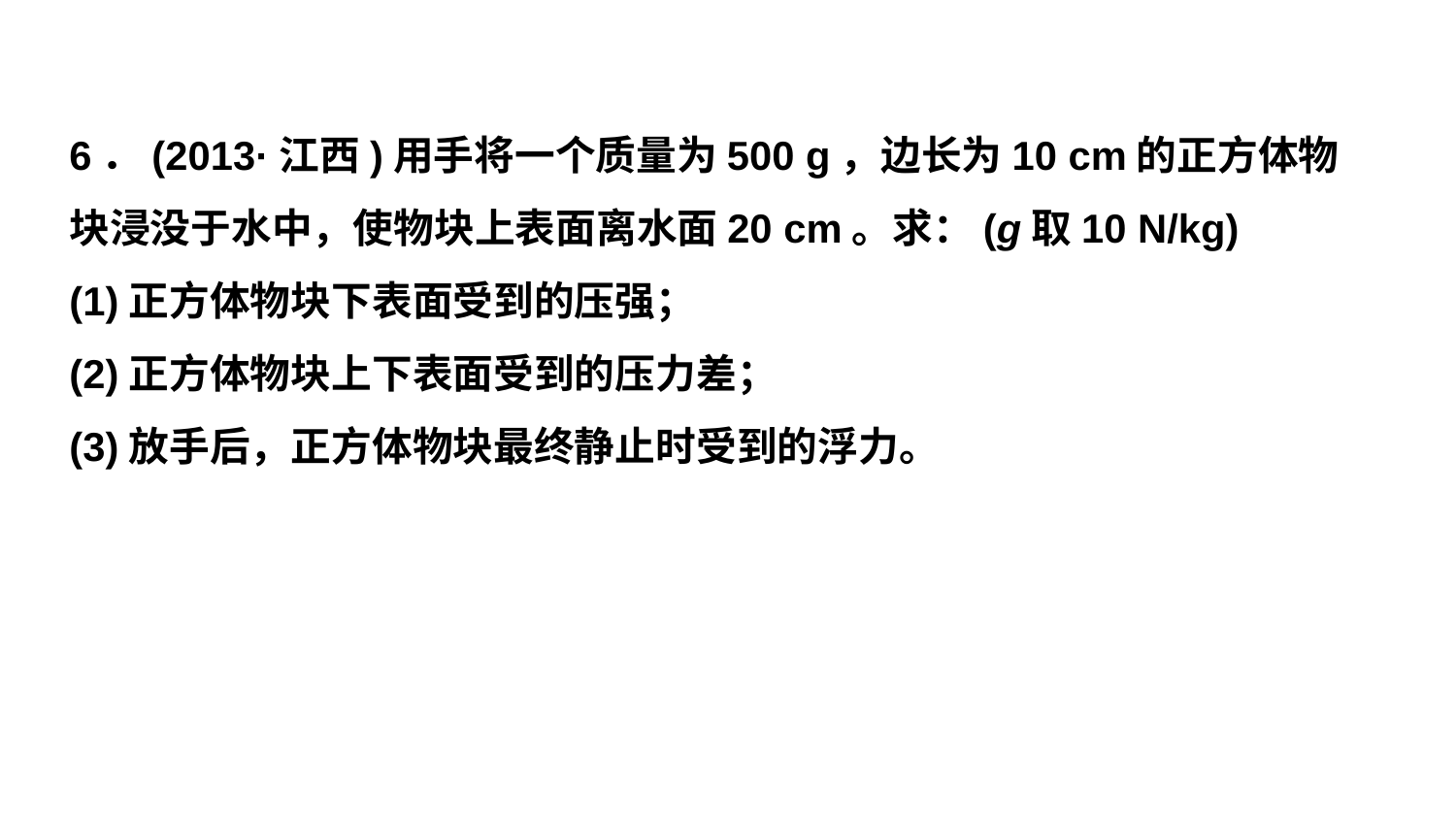

6．(2013·江西)用手将一个质量为500 g，边长为10 cm的正方体物块浸没于水中，使物块上表面离水面20 cm。求：(g取10 N/kg)
(1)正方体物块下表面受到的压强；
(2)正方体物块上下表面受到的压力差；
(3)放手后，正方体物块最终静止时受到的浮力。